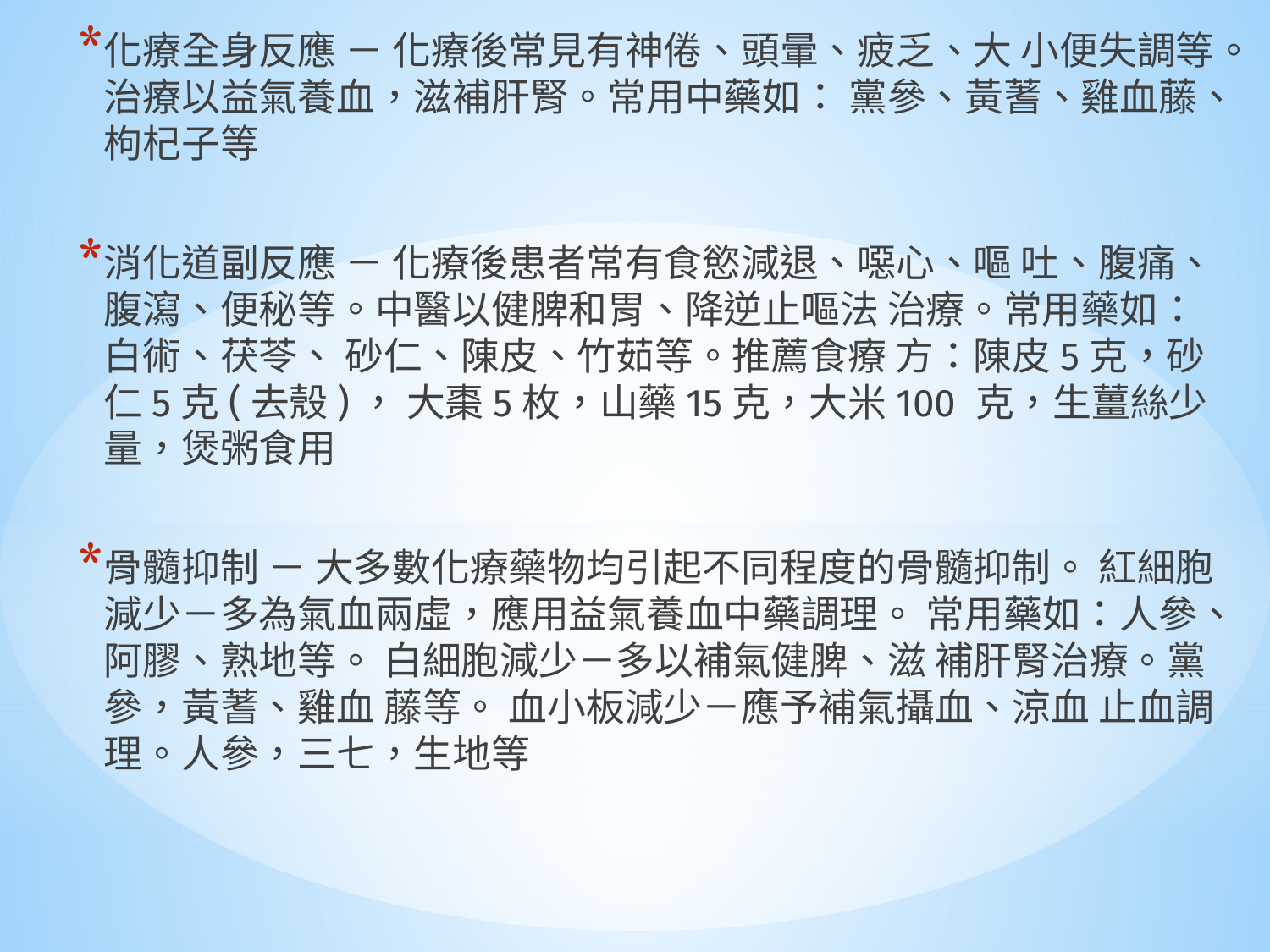

化療全身反應 － 化療後常見有神倦、頭暈、疲乏、大 小便失調等。治療以益氣養血，滋補肝腎。常用中藥如： 黨參、黃蓍、雞血藤、枸杞子等

消化道副反應 － 化療後患者常有食慾減退、噁心、嘔 吐、腹痛、腹瀉、便秘等。中醫以健脾和胃、降逆止嘔法 治療。常用藥如：白術、茯苓、 砂仁、陳皮、竹茹等。推薦食療 方：陳皮5克，砂仁5克(去殼)， 大棗5枚，山藥15克，大米100 克，生薑絲少量，煲粥食用

骨髓抑制 － 大多數化療藥物均引起不同程度的骨髓抑制。 紅細胞減少－多為氣血兩虛，應用益氣養血中藥調理。 常用藥如：人參、阿膠、熟地等。 白細胞減少－多以補氣健脾、滋 補肝腎治療。黨參，黃蓍、雞血 藤等。 血小板減少－應予補氣攝血、涼血 止血調理。人參，三七，生地等
#